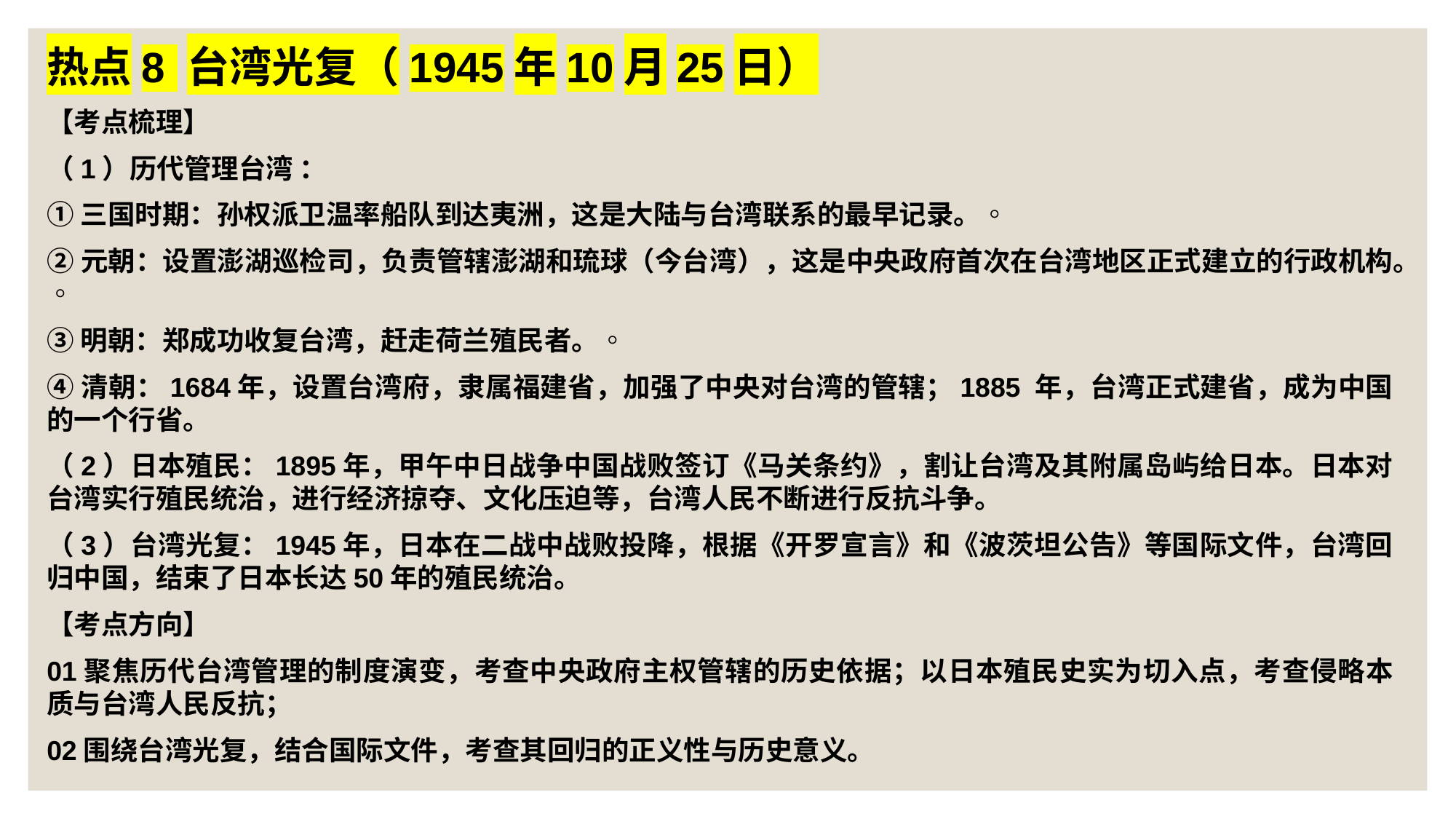

热点8 台湾光复（1945年10月25日）
【考点梳理】
（1）历代管理台湾 ：
①三国时期：孙权派卫温率船队到达夷洲，这是大陆与台湾联系的最早记录。◦
②元朝：设置澎湖巡检司，负责管辖澎湖和琉球（今台湾），这是中央政府首次在台湾地区正式建立的行政机构。◦
③明朝：郑成功收复台湾，赶走荷兰殖民者。◦
④清朝：1684年，设置台湾府，隶属福建省，加强了中央对台湾的管辖；1885 年，台湾正式建省，成为中国的一个行省。
（2）日本殖民：1895年，甲午中日战争中国战败签订《马关条约》，割让台湾及其附属岛屿给日本。日本对台湾实行殖民统治，进行经济掠夺、文化压迫等，台湾人民不断进行反抗斗争。
（3）台湾光复：1945年，日本在二战中战败投降，根据《开罗宣言》和《波茨坦公告》等国际文件，台湾回归中国，结束了日本长达50年的殖民统治。
【考点方向】
01聚焦历代台湾管理的制度演变，考查中央政府主权管辖的历史依据；以日本殖民史实为切入点，考查侵略本质与台湾人民反抗；
02围绕台湾光复，结合国际文件，考查其回归的正义性与历史意义。